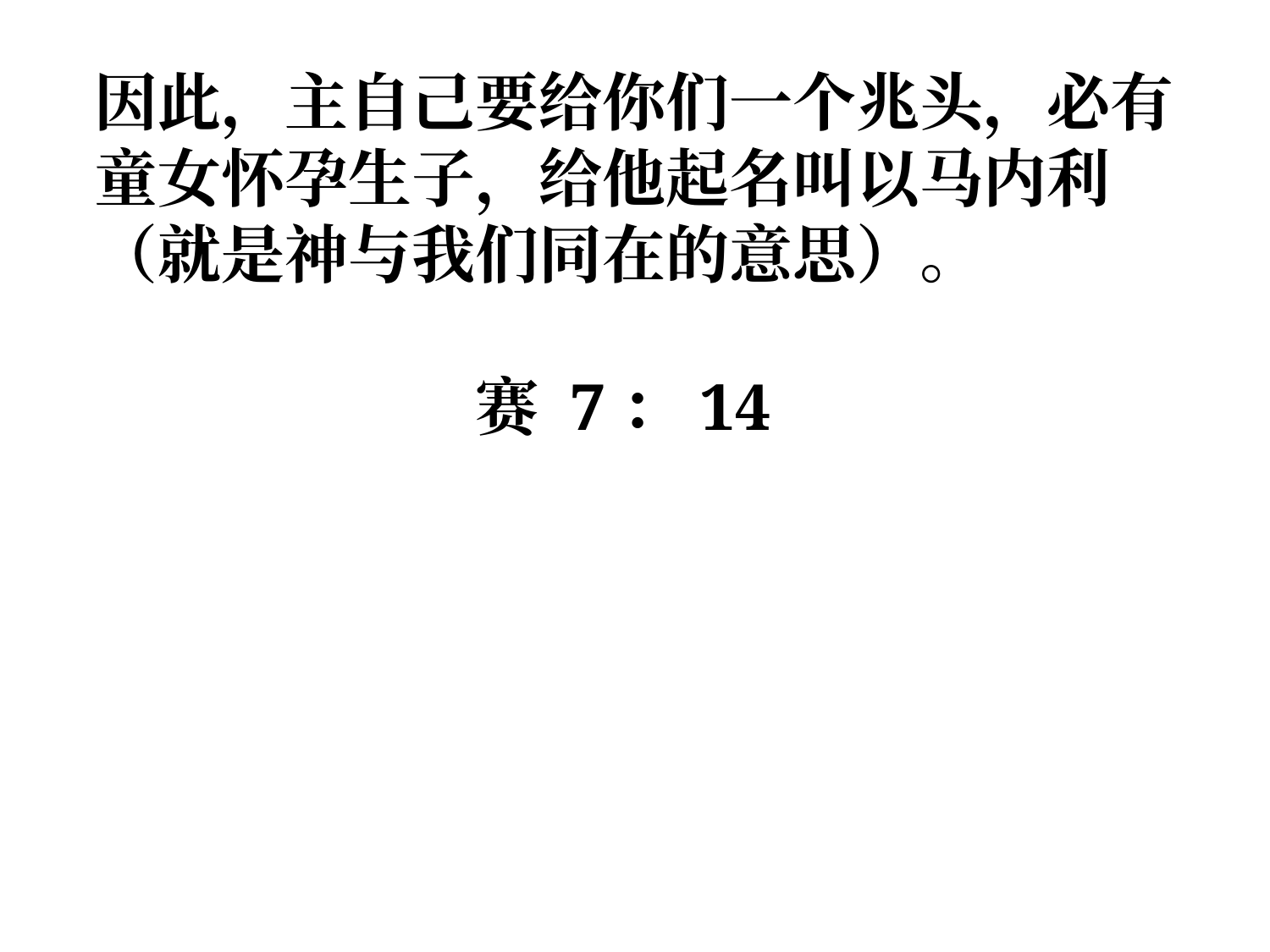

因此，主自己要给你们一个兆头，必有童女怀孕生子，给他起名叫以马内利（就是神与我们同在的意思）。												赛 7：14